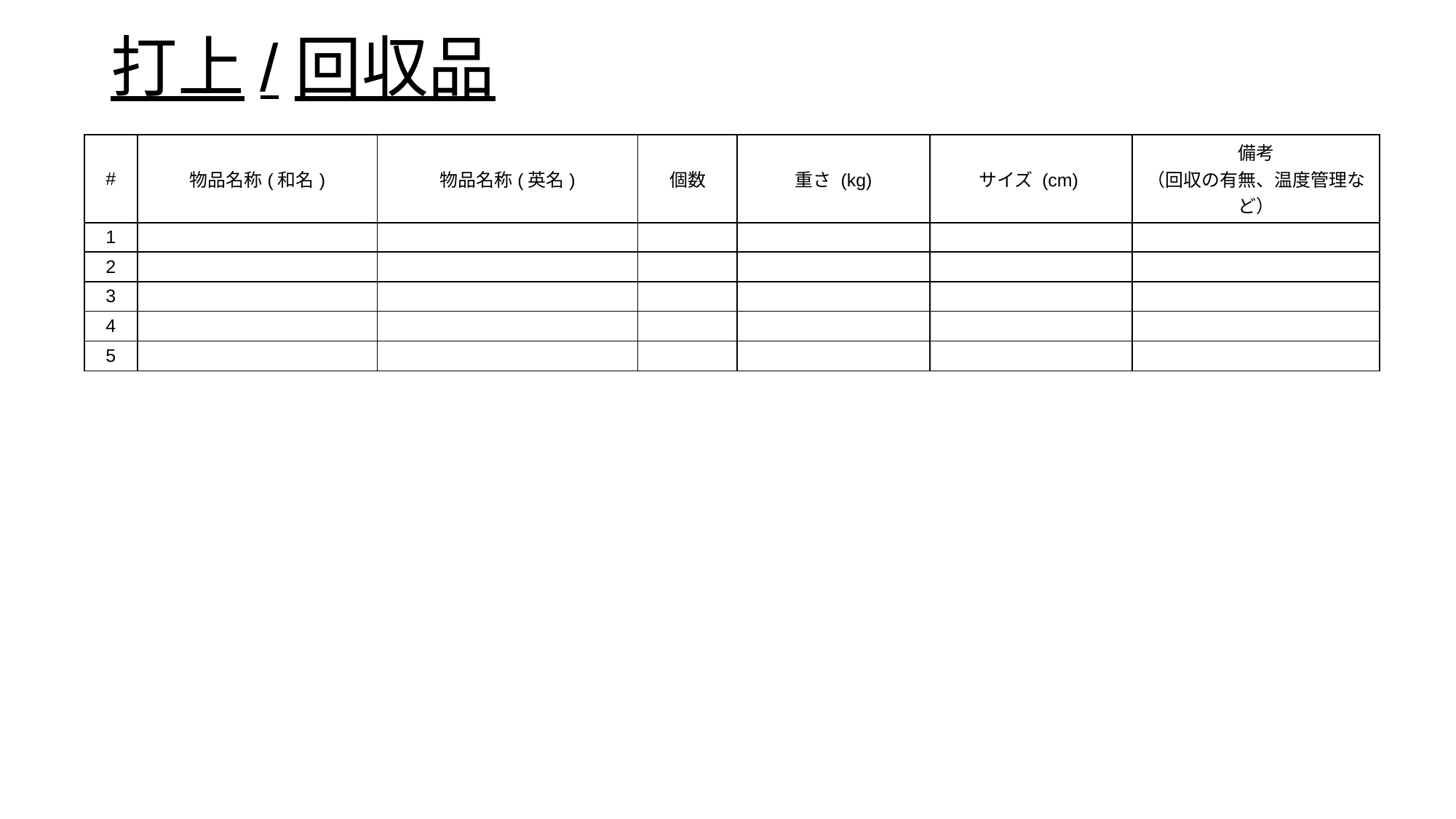

# 打上/回収品
| # | 物品名称(和名) | 物品名称(英名) | 個数 | 重さ (kg) | サイズ (cm) | 備考 （回収の有無、温度管理など） |
| --- | --- | --- | --- | --- | --- | --- |
| 1 |  |  |  |  |  |  |
| 2 |  |  |  |  |  |  |
| 3 |  |  |  |  |  |  |
| 4 |  |  |  |  |  |  |
| 5 |  |  |  |  |  |  |